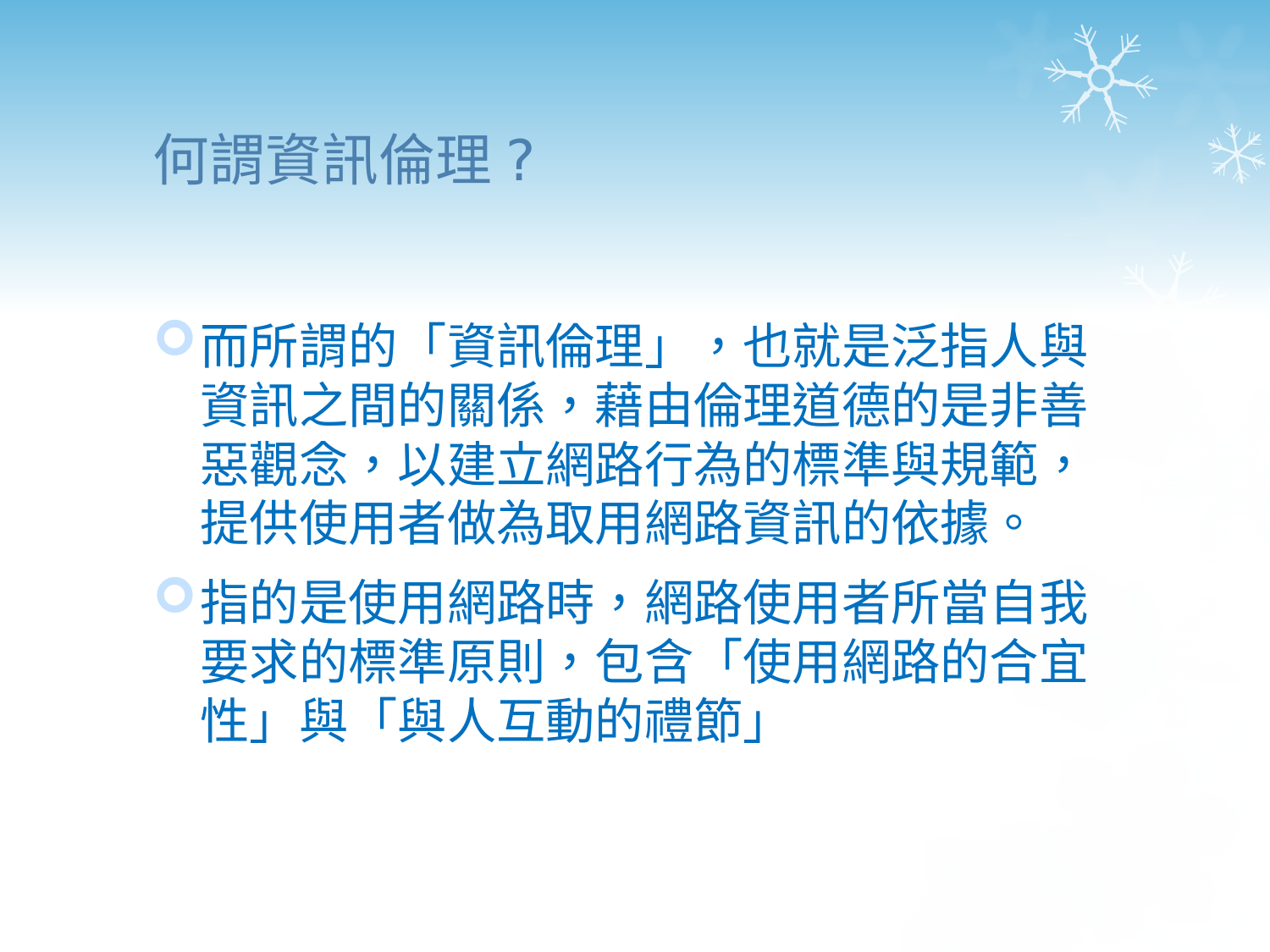

# 何謂資訊倫理?
而所謂的「資訊倫理」，也就是泛指人與資訊之間的關係，藉由倫理道德的是非善惡觀念，以建立網路行為的標準與規範，提供使用者做為取用網路資訊的依據。
指的是使用網路時，網路使用者所當自我要求的標準原則，包含「使用網路的合宜性」與「與人互動的禮節」